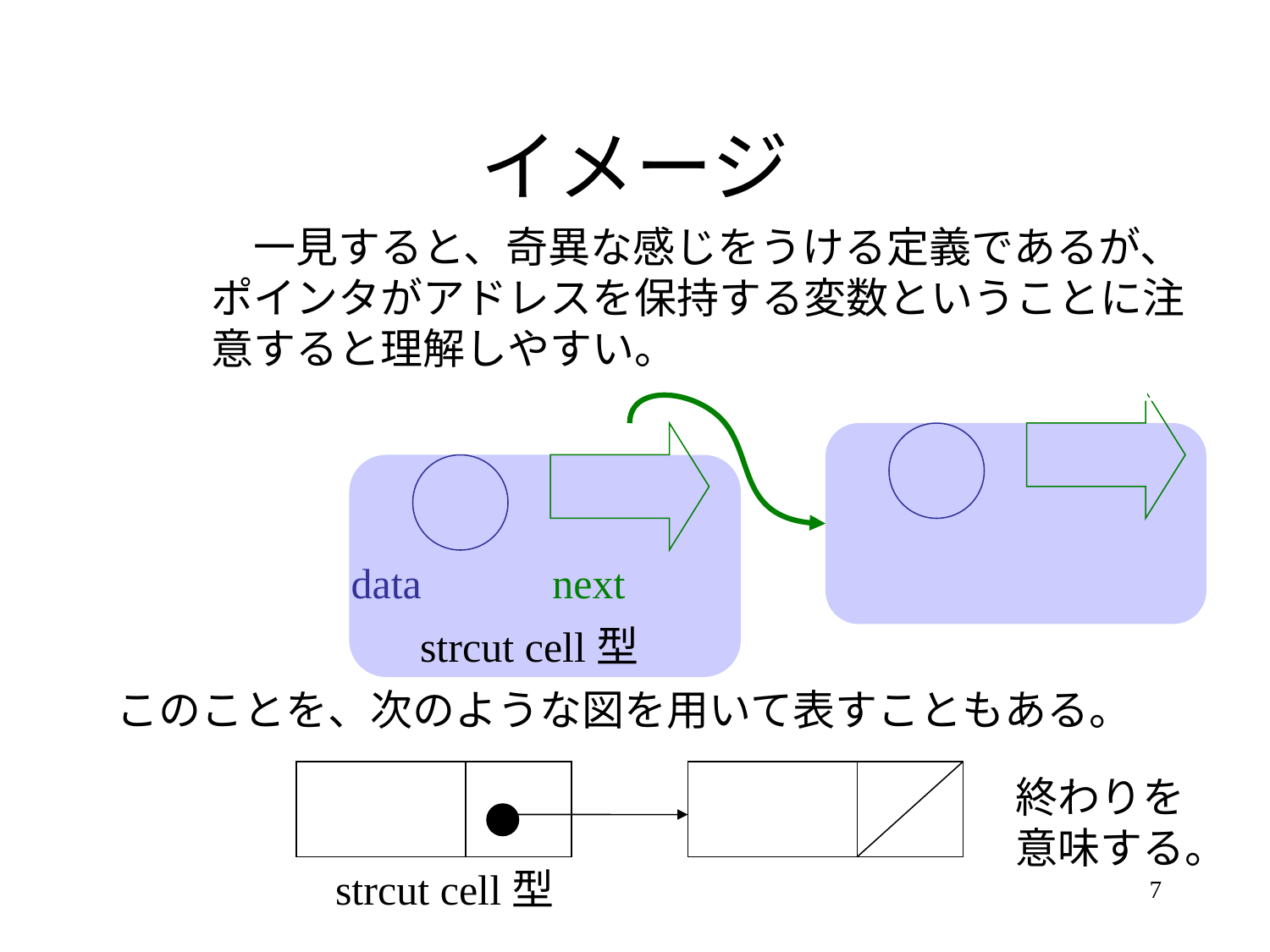

# イメージ
　一見すると、奇異な感じをうける定義であるが、
ポインタがアドレスを保持する変数ということに注意すると理解しやすい。
ＮＵＬＬ

３．１４
０ｘｂ００ｆｆ

data
next
strcut cell型
このことを、次のような図を用いて表すこともある。

終わりを
意味する。

strcut cell型
7